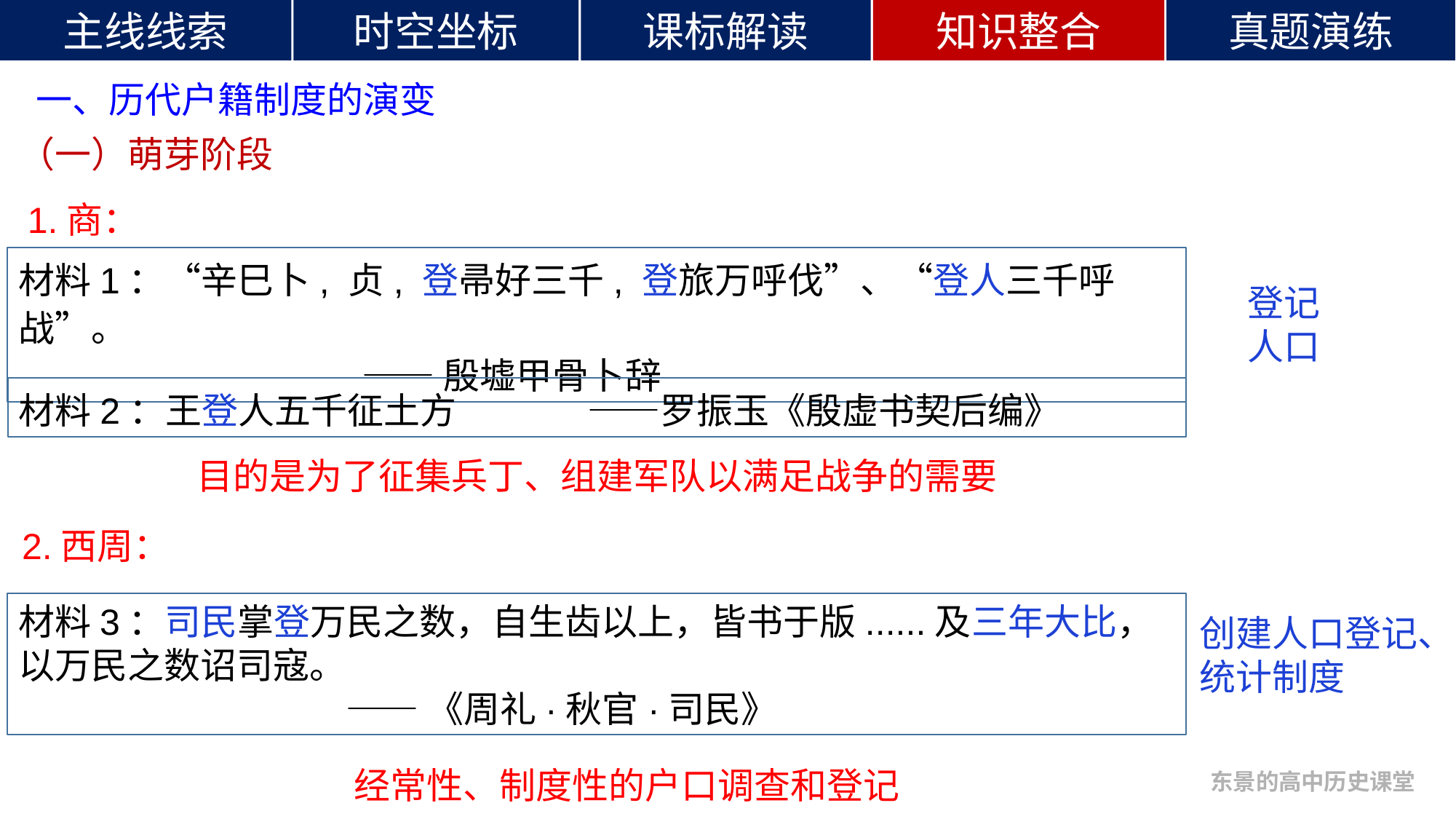

一、历代户籍制度的演变
（一）萌芽阶段
1.商：
材料1：“辛巳卜, 贞, 登帚好三千, 登旅万呼伐”、“登人三千呼战”。
                                          ——殷墟甲骨卜辞
登记人口
材料2：王登人五千征土方                ——罗振玉《殷虚书契后编》
目的是为了征集兵丁、组建军队以满足战争的需要
2.西周：
材料3：司民掌登万民之数，自生齿以上，皆书于版......及三年大比，以万民之数诏司寇。
                                        ——《周礼·秋官·司民》
创建人口登记、统计制度
经常性、制度性的户口调查和登记